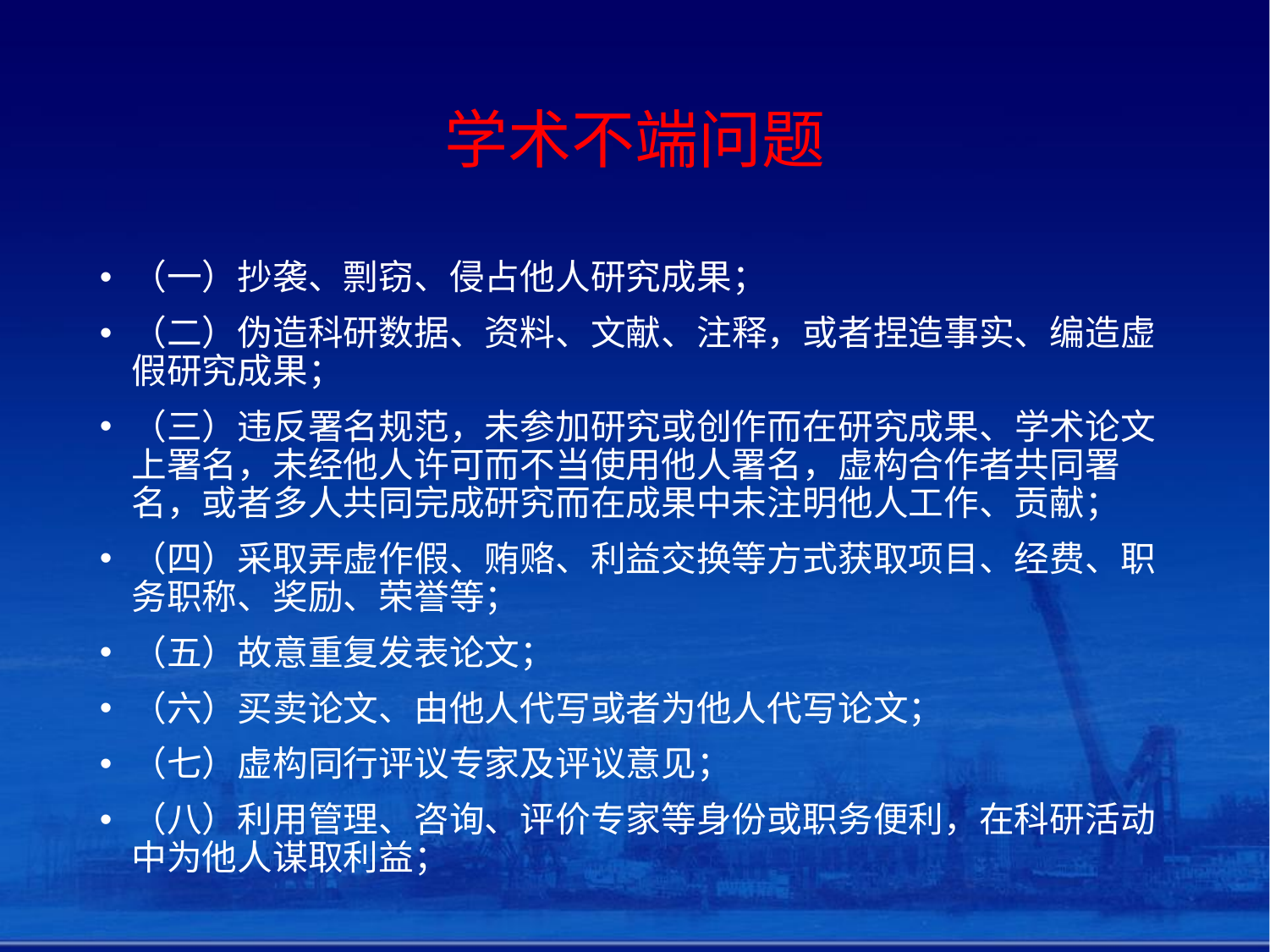

# 学术不端问题
（一）抄袭、剽窃、侵占他人研究成果；
（二）伪造科研数据、资料、文献、注释，或者捏造事实、编造虚假研究成果；
（三）违反署名规范，未参加研究或创作而在研究成果、学术论文上署名，未经他人许可而不当使用他人署名，虚构合作者共同署名，或者多人共同完成研究而在成果中未注明他人工作、贡献；
（四）采取弄虚作假、贿赂、利益交换等方式获取项目、经费、职务职称、奖励、荣誉等；
（五）故意重复发表论文；
（六）买卖论文、由他人代写或者为他人代写论文；
（七）虚构同行评议专家及评议意见；
（八）利用管理、咨询、评价专家等身份或职务便利，在科研活动中为他人谋取利益；